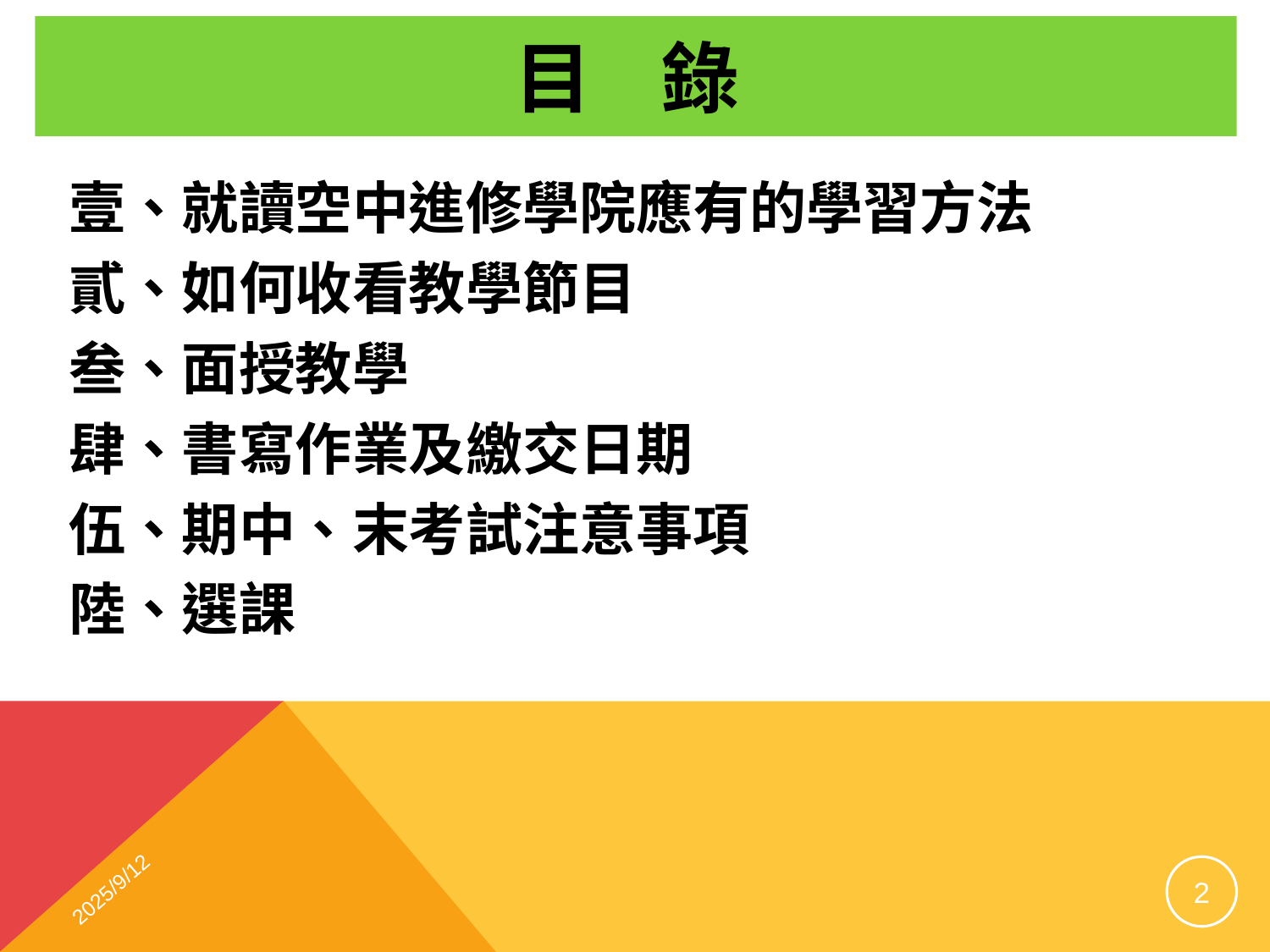

# 目    錄
壹、就讀空中進修學院應有的學習方法
貳、如何收看教學節目
叁、面授教學
肆、書寫作業及繳交日期
伍、期中、末考試注意事項
陸、選課

2025/9/12
2